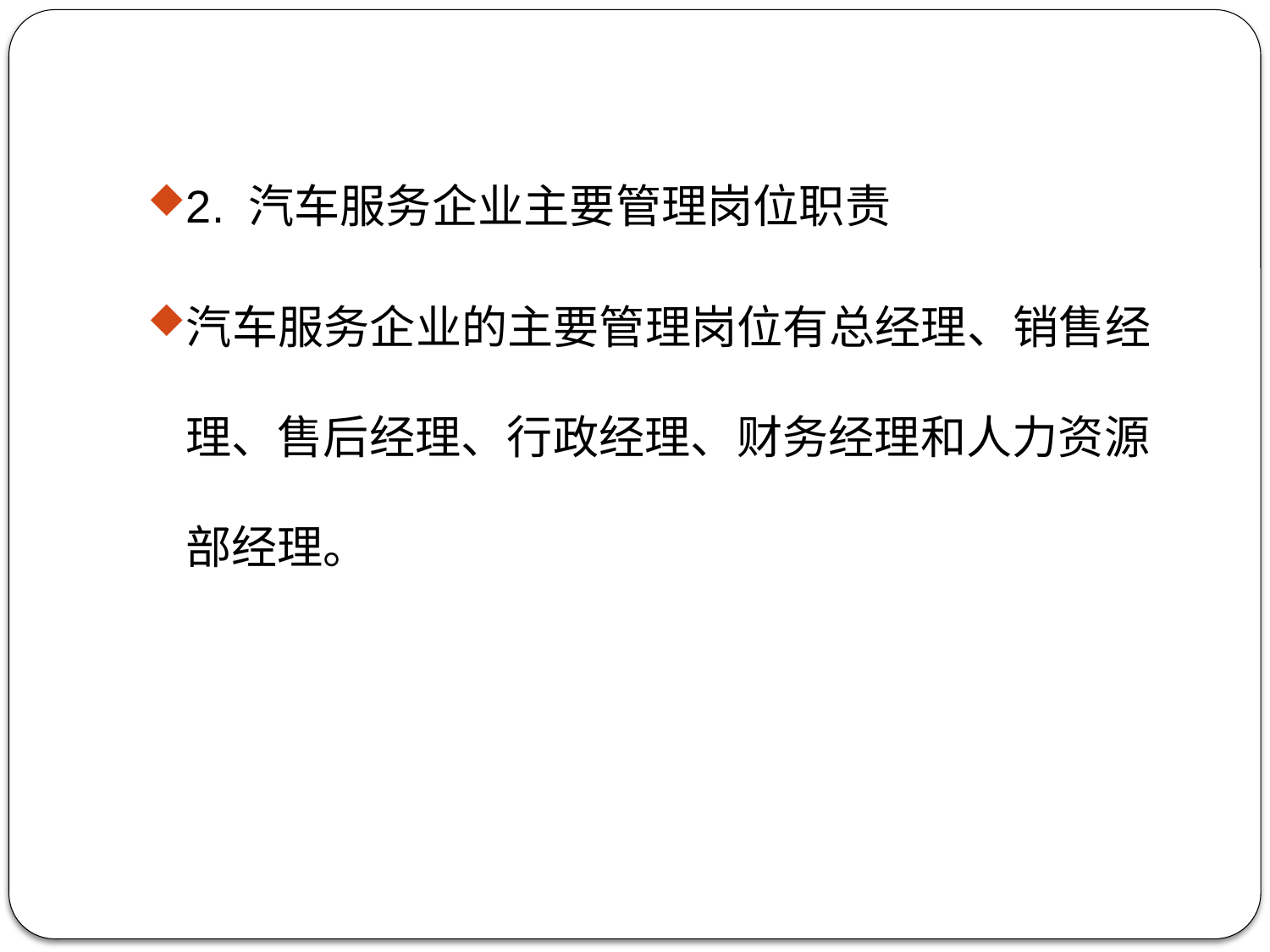

2. 汽车服务企业主要管理岗位职责
汽车服务企业的主要管理岗位有总经理、销售经理、售后经理、行政经理、财务经理和人力资源部经理。